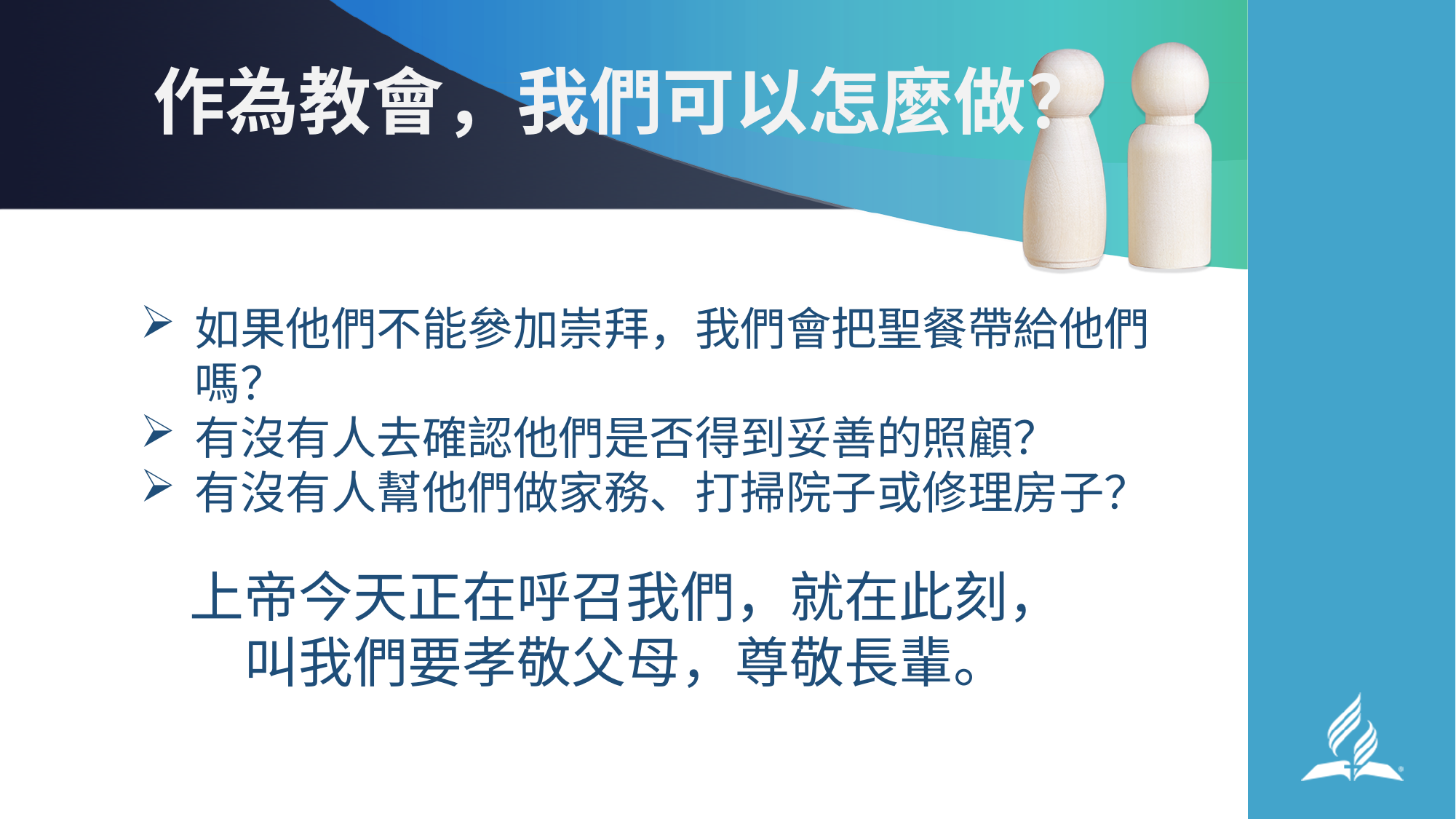

# 作為教會，我們可以怎麼做？

如果他們不能參加崇拜，我們會把聖餐帶給他們嗎？
有沒有人去確認他們是否得到妥善的照顧？
有沒有人幫他們做家務、打掃院子或修理房子？

上帝今天正在呼召我們，就在此刻，
叫我們要孝敬父母，尊敬長輩。